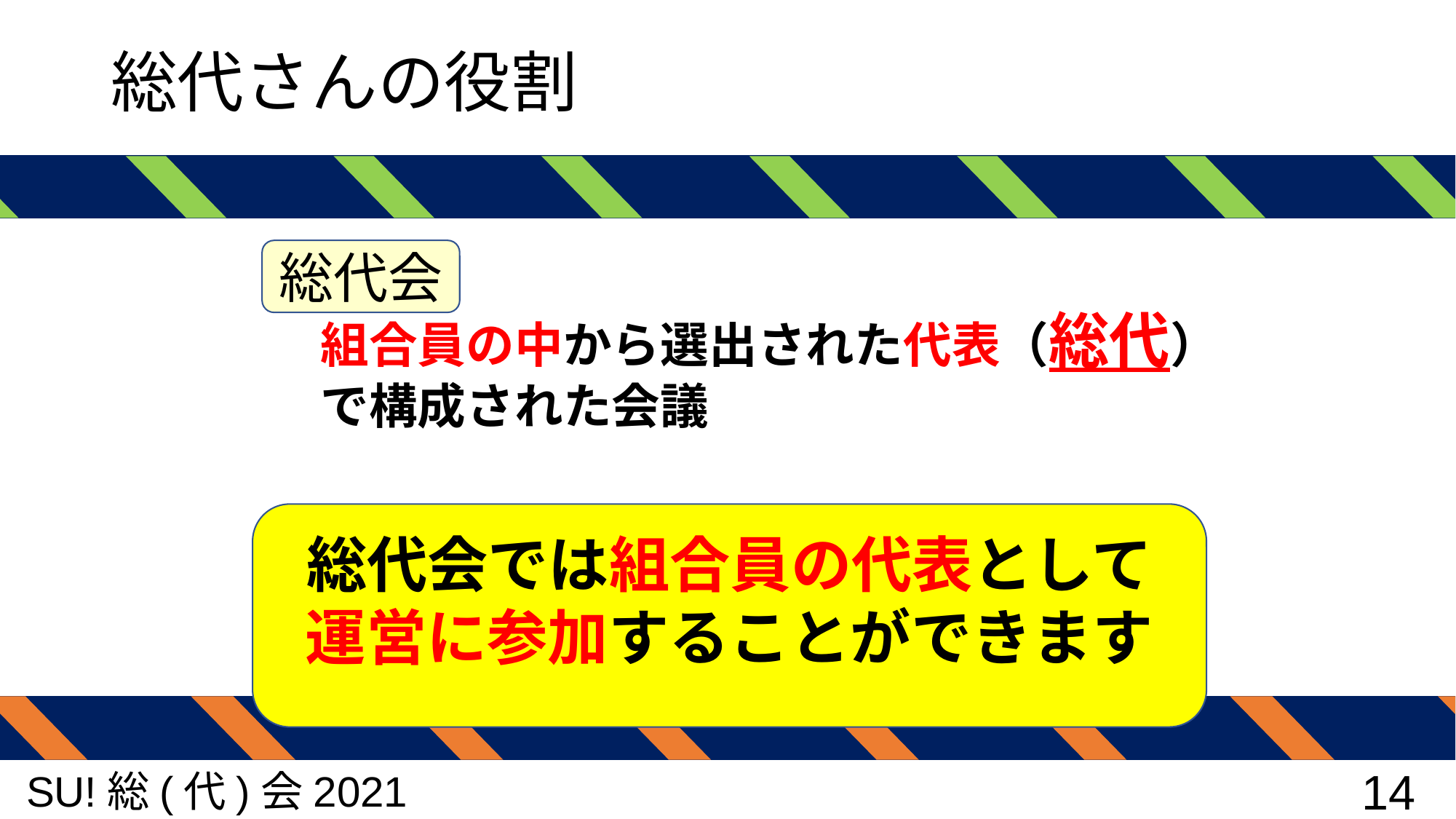

# 総代さんの役割
総代会
組合員の中から選出された代表（総代）で構成された会議
総代会では組合員の代表として
運営に参加することができます